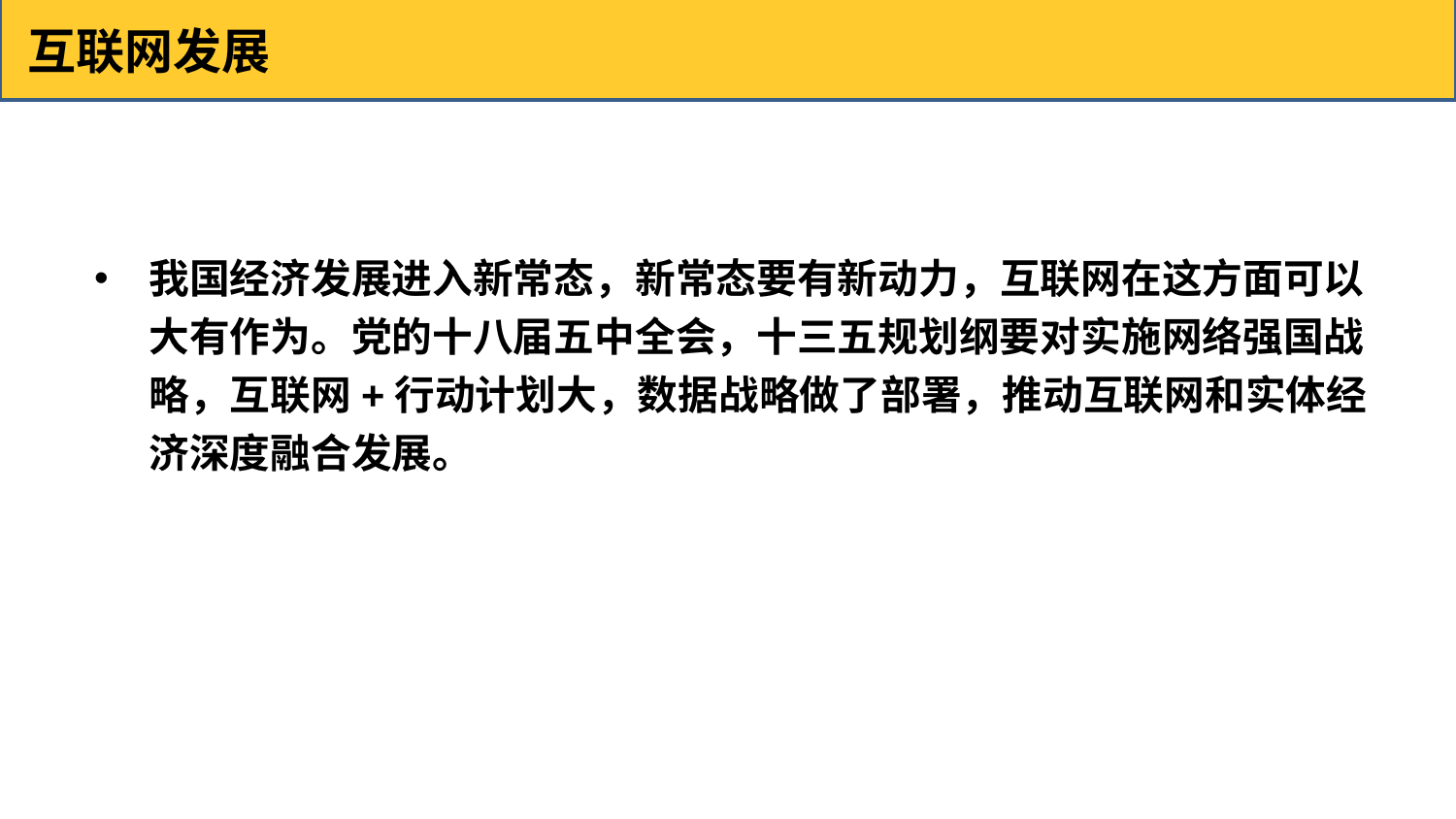

互联网发展

我国经济发展进入新常态，新常态要有新动力，互联网在这方面可以大有作为。党的十八届五中全会，十三五规划纲要对实施网络强国战略，互联网+行动计划大，数据战略做了部署，推动互联网和实体经济深度融合发展。
9